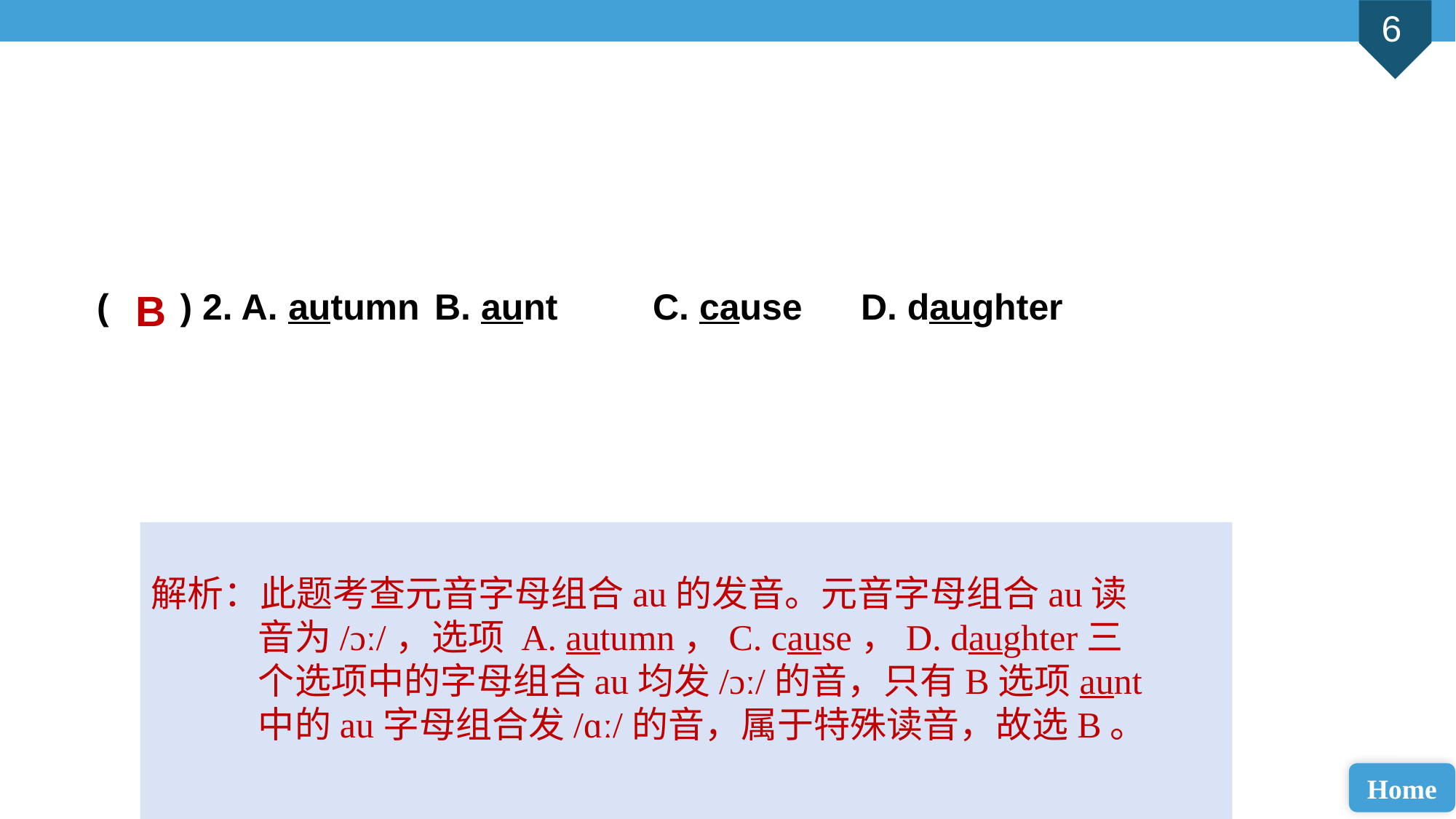

(       ) 2. A. autumn	 B. aunt	 C. cause 	D. daughter
B

解析：此题考查元音字母组合au的发音。元音字母组合au读音为/ɔː/，选项 A. autumn，C. cause，D. daughter三个选项中的字母组合au均发/ɔː/的音，只有B选项aunt中的au字母组合发/ɑː/的音，属于特殊读音，故选B。